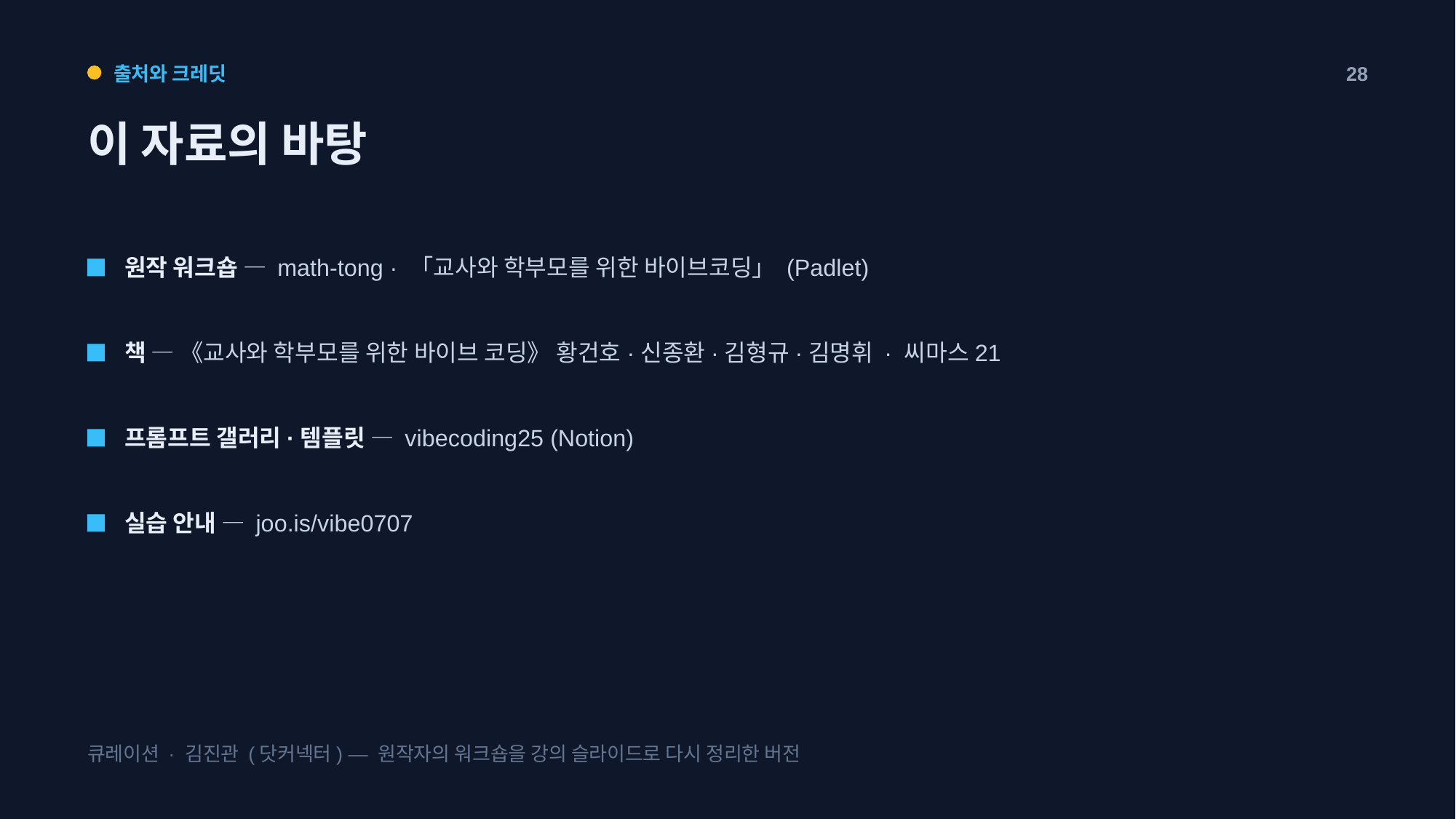

출처와 크레딧
28

이 자료의 바탕
원작 워크숍 — math-tong · 「교사와 학부모를 위한 바이브코딩」 (Padlet)

책 — 《교사와 학부모를 위한 바이브 코딩》 황건호·신종환·김형규·김명휘 · 씨마스21

프롬프트 갤러리·템플릿 — vibecoding25 (Notion)

실습 안내 — joo.is/vibe0707

큐레이션 · 김진관 (닷커넥터) — 원작자의 워크숍을 강의 슬라이드로 다시 정리한 버전